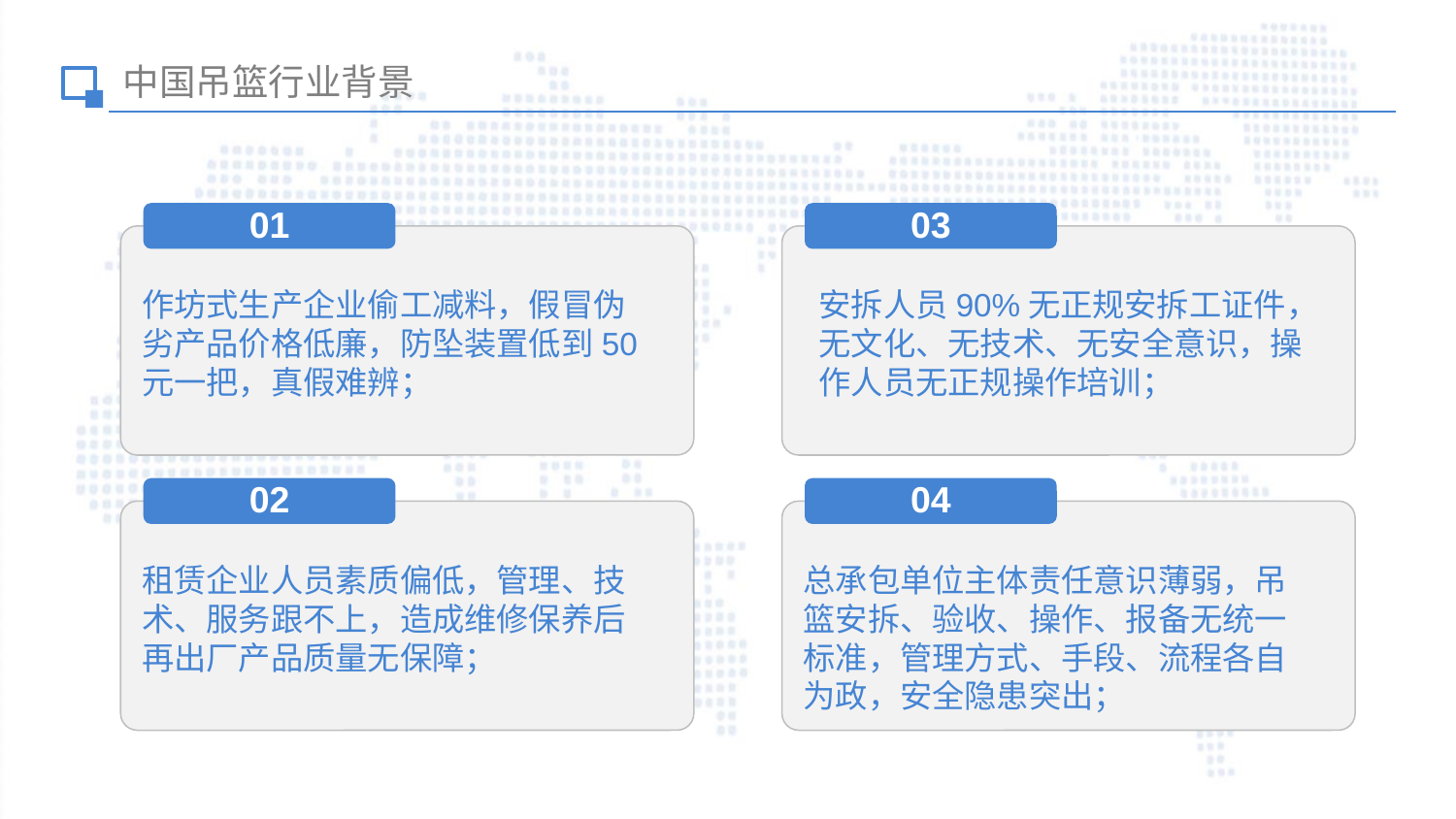

中国吊篮行业背景

01
03

安拆人员90%无正规安拆工证件，无文化、无技术、无安全意识，操作人员无正规操作培训；
作坊式生产企业偷工减料，假冒伪劣产品价格低廉，防坠装置低到50元一把，真假难辨；
02
04

租赁企业人员素质偏低，管理、技术、服务跟不上，造成维修保养后再出厂产品质量无保障；
总承包单位主体责任意识薄弱，吊篮安拆、验收、操作、报备无统一标准，管理方式、手段、流程各自为政，安全隐患突出；